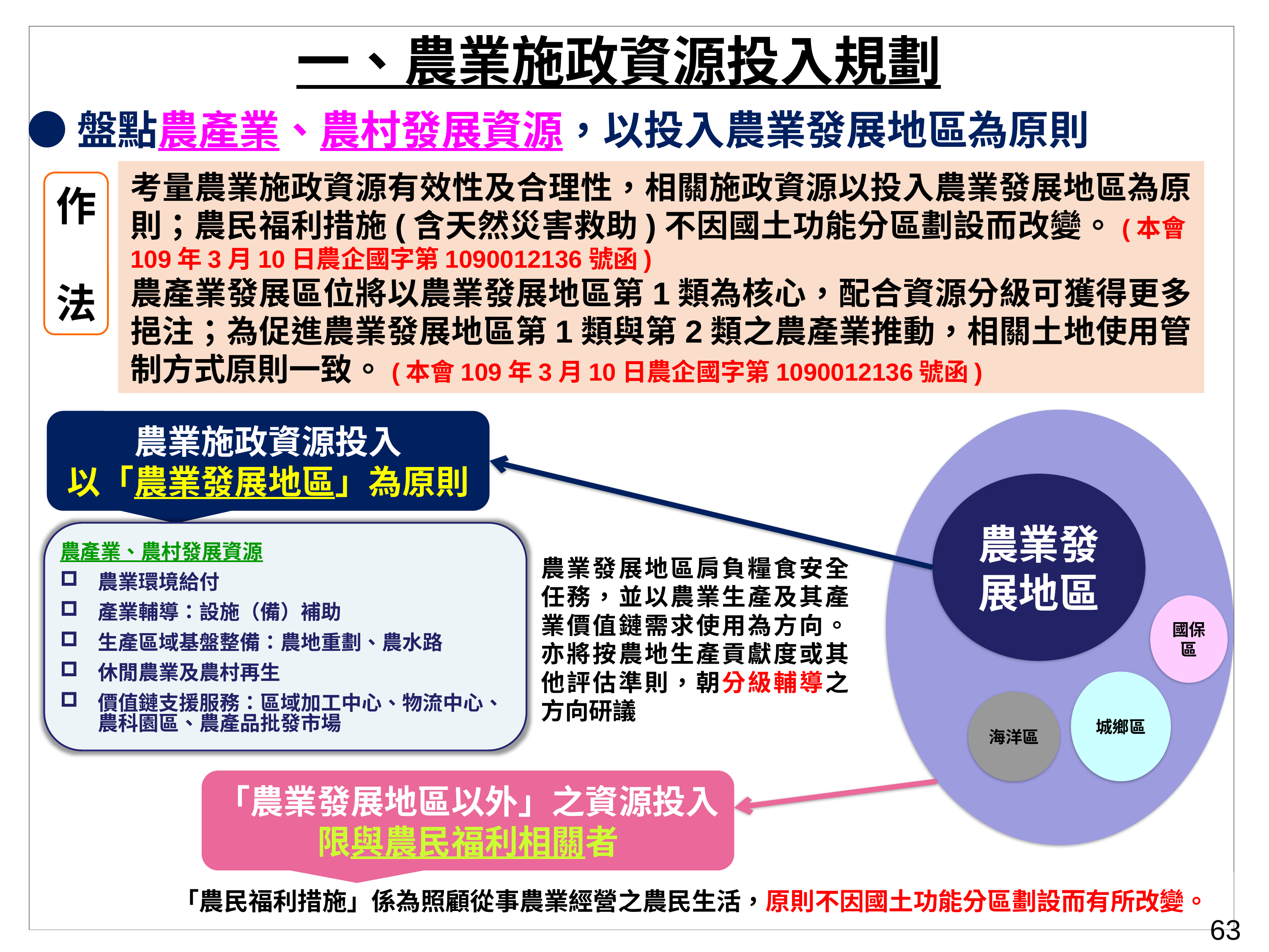

一、農業施政資源投入規劃
●盤點農產業、農村發展資源，以投入農業發展地區為原則
考量農業施政資源有效性及合理性，相關施政資源以投入農業發展地區為原則；農民福利措施(含天然災害救助)不因國土功能分區劃設而改變。(本會109年3月10日農企國字第1090012136號函)
農產業發展區位將以農業發展地區第1類為核心，配合資源分級可獲得更多挹注；為促進農業發展地區第1類與第2類之農產業推動，相關土地使用管制方式原則一致。(本會109年3月10日農企國字第1090012136號函)
作  法

農業發展地區
國保區
城鄉區
海洋區
農業施政資源投入
以「農業發展地區」為原則
農產業、農村發展資源
農業環境給付
產業輔導：設施（備）補助
生產區域基盤整備：農地重劃、農水路
休閒農業及農村再生
價值鏈支援服務：區域加工中心、物流中心、農科園區、農產品批發市場
農業發展地區肩負糧食安全任務，並以農業生產及其產業價值鏈需求使用為方向。亦將按農地生產貢獻度或其他評估準則，朝分級輔導之方向研議
「農業發展地區以外」之資源投入
限與農民福利相關者
「農民福利措施」係為照顧從事農業經營之農民生活，原則不因國土功能分區劃設而有所改變。
63